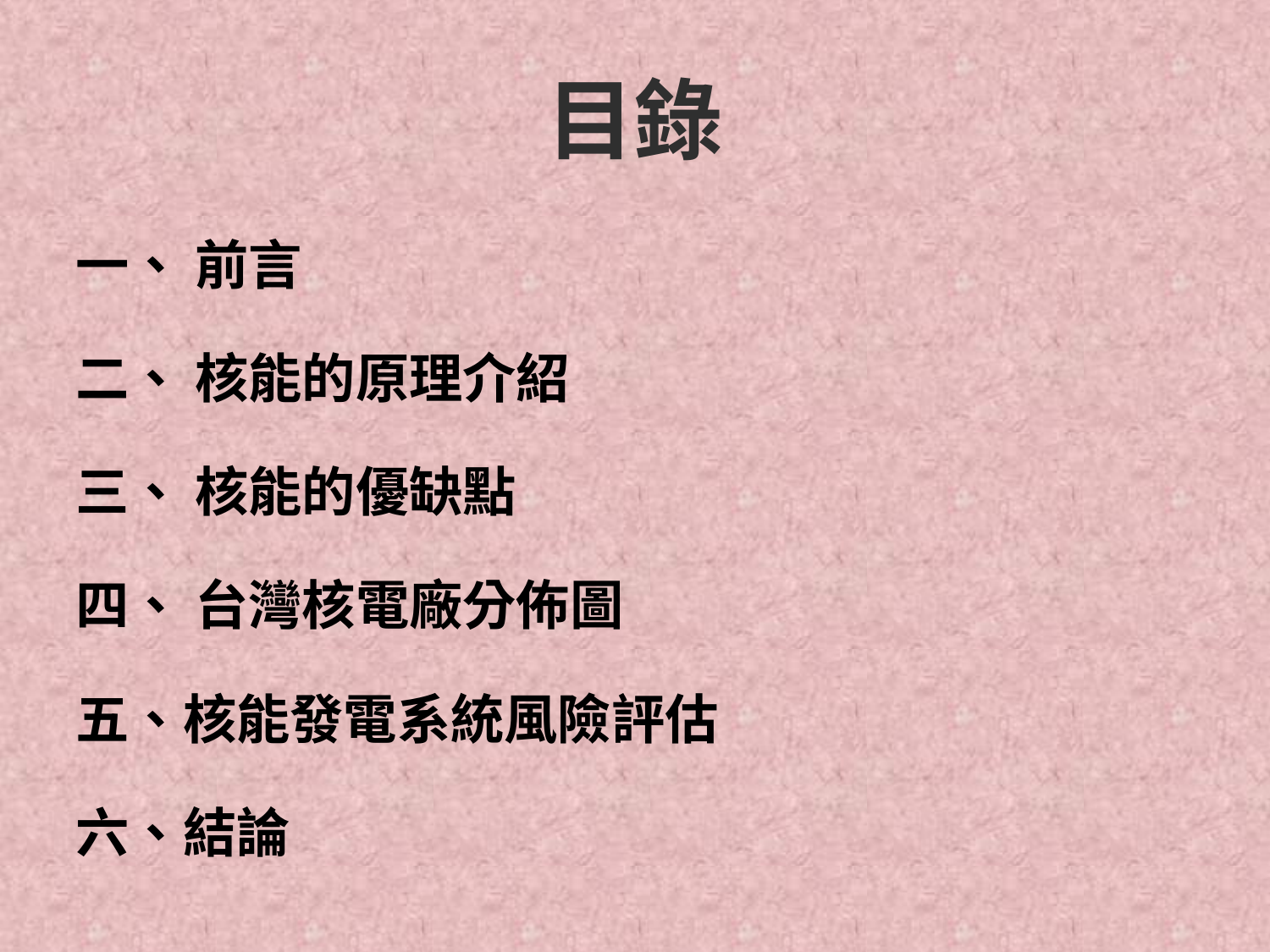

# 目錄
一、 前言
二、 核能的原理介紹
三、 核能的優缺點
四、 台灣核電廠分佈圖
五、核能發電系統風險評估
六、結論